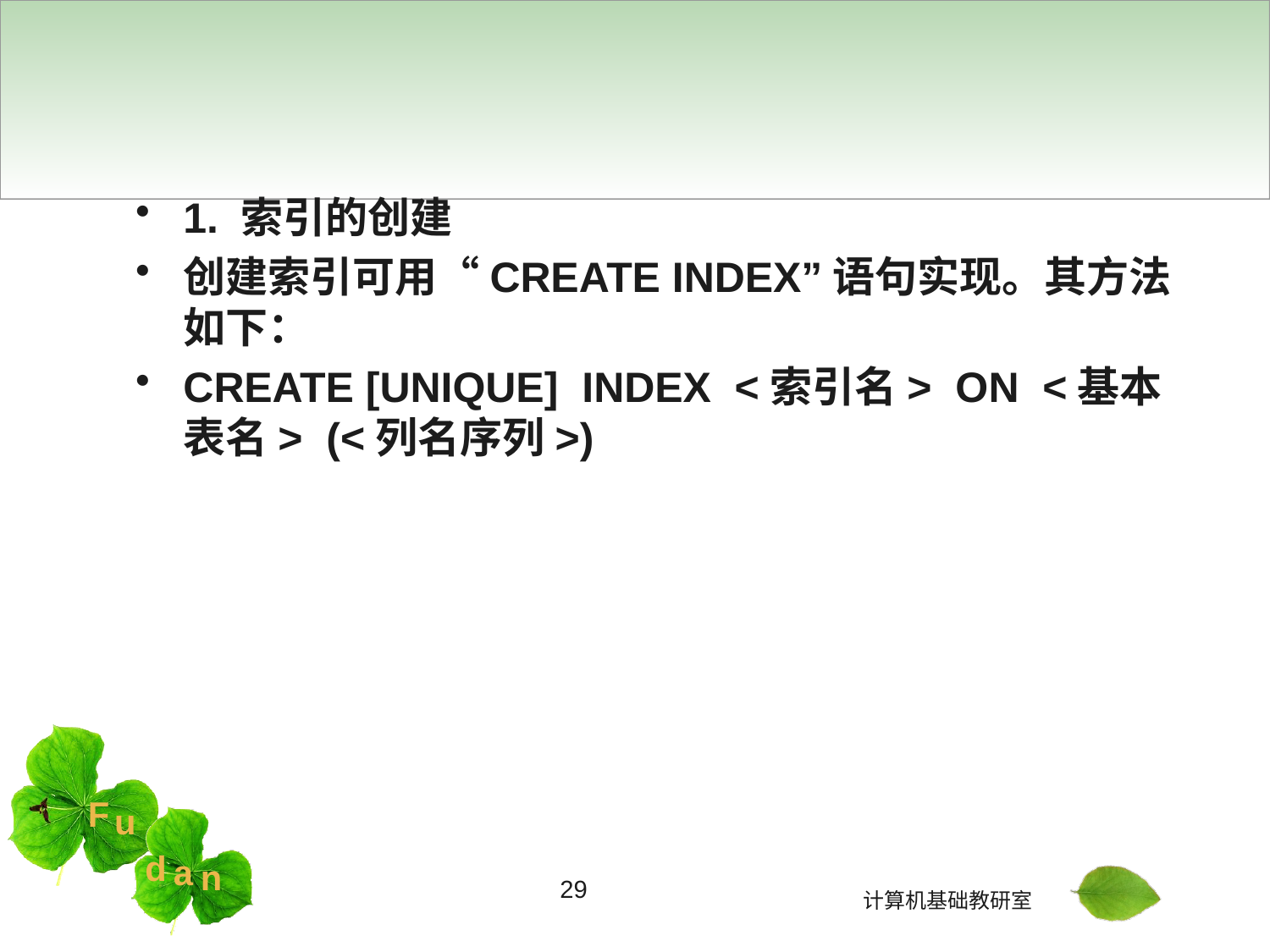

#
1. 索引的创建
创建索引可用“CREATE INDEX”语句实现。其方法如下：
CREATE [UNIQUE]  INDEX  <索引名>  ON  <基本表名>  (<列名序列>)

29